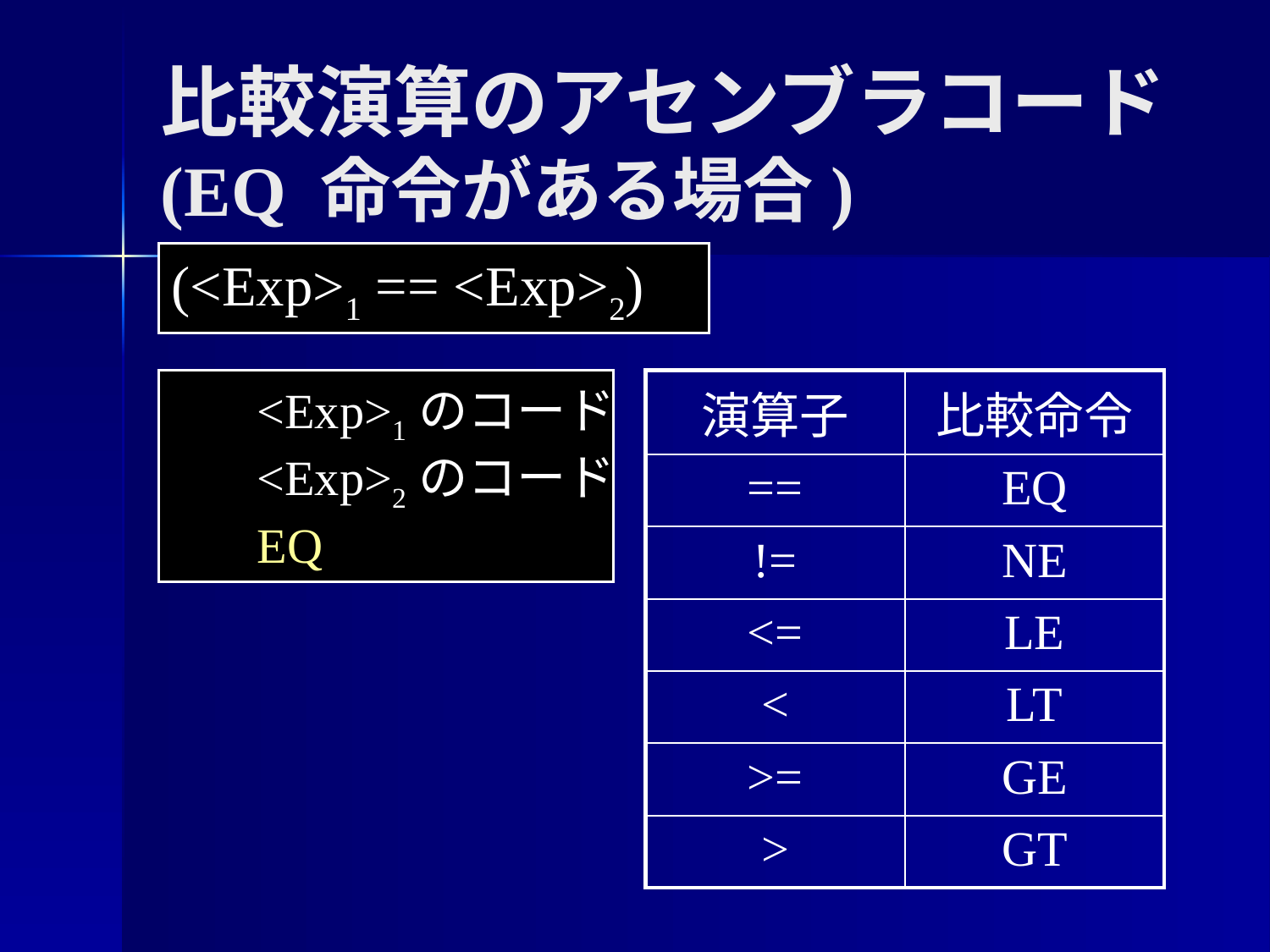

比較演算のアセンブラコード
(EQ 命令がある場合)
(<Exp>1 == <Exp>2)
       <Exp>1のコード
       <Exp>2のコード
       EQ
| 演算子 | 比較命令 |
| --- | --- |
| == | EQ |
| != | NE |
| <= | LE |
| < | LT |
| >= | GE |
| > | GT |